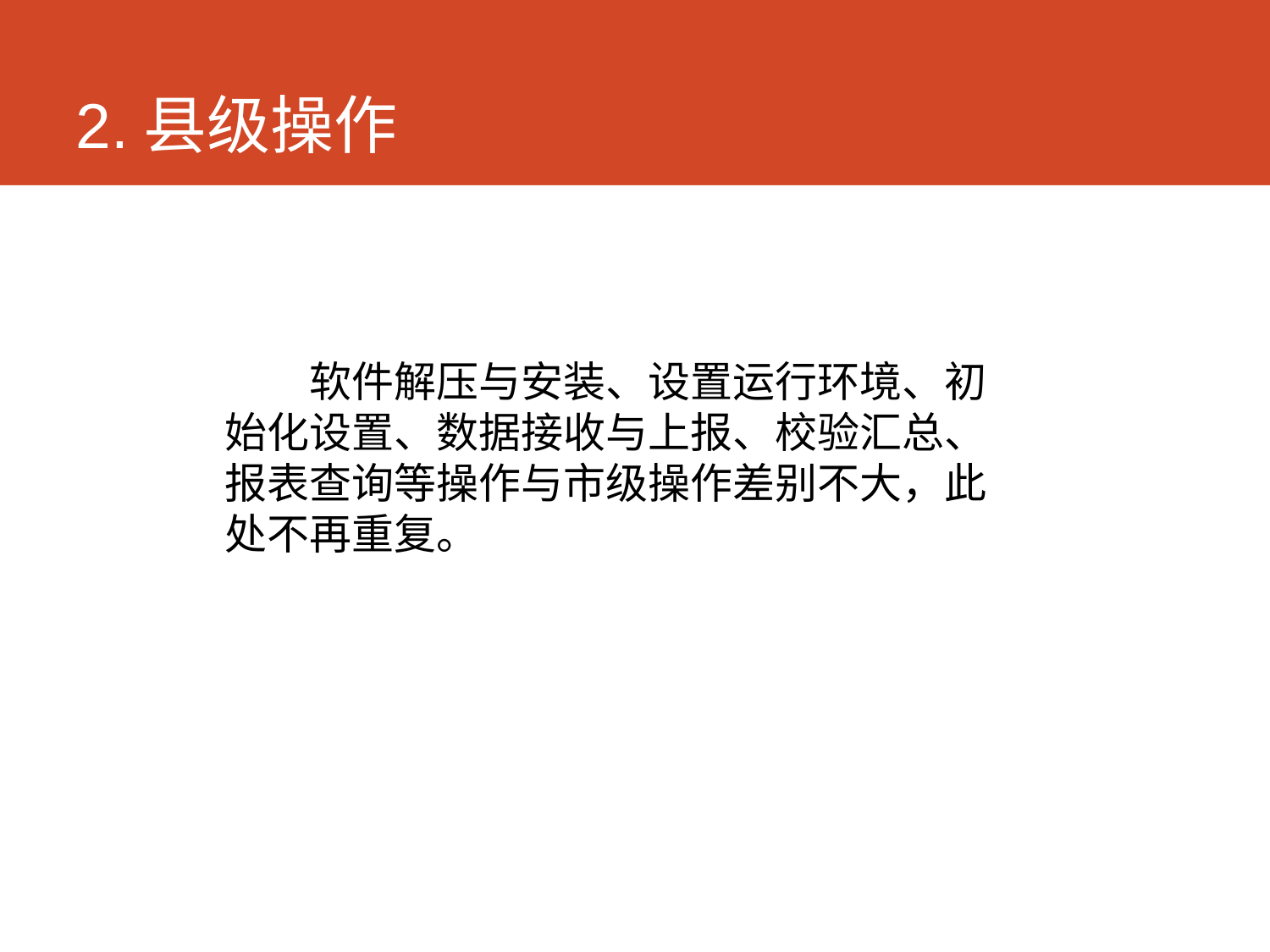

# 2.县级操作
　　软件解压与安装、设置运行环境、初始化设置、数据接收与上报、校验汇总、报表查询等操作与市级操作差别不大，此处不再重复。